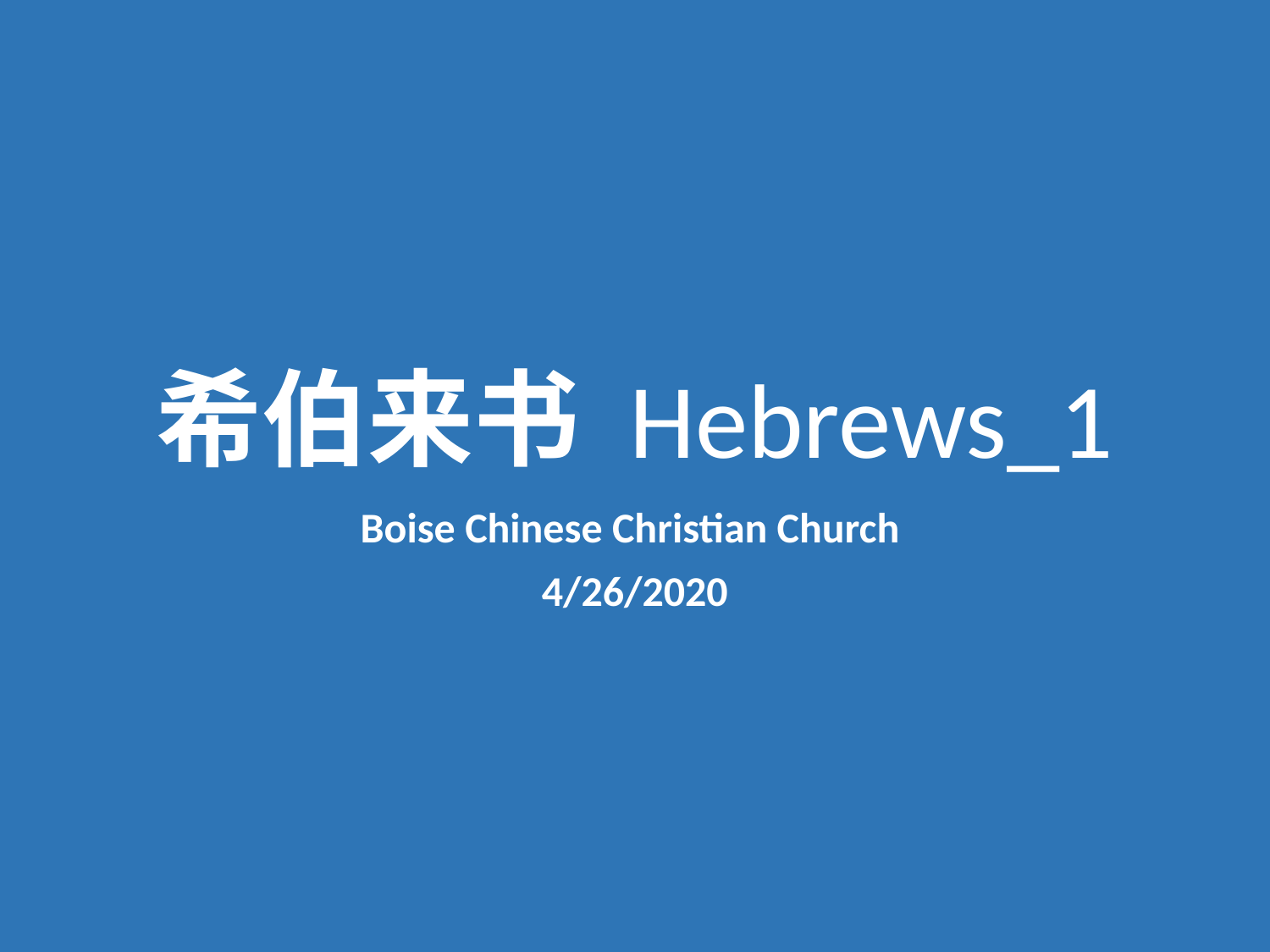

# 希伯来书 Hebrews_1
Boise Chinese Christian Church
4/26/2020